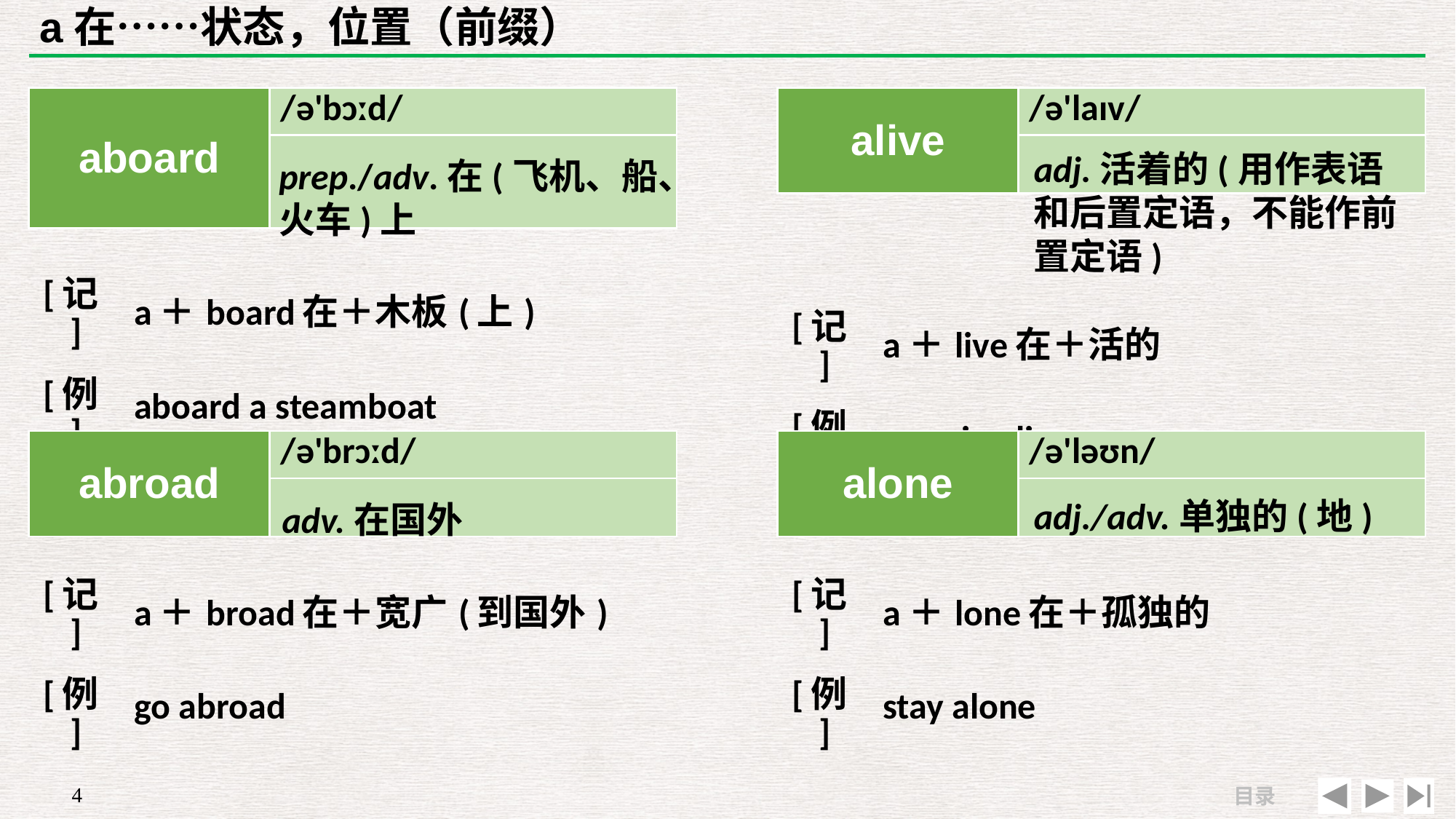

# a在……状态，位置（前缀）

| aboard | /ə'bɔːd/ |
| --- | --- |
|  |  |
| alive | /ə'laɪv/ |
| --- | --- |
|  |  |
adj.活着的(用作表语和后置定语，不能作前置定语)
prep./adv.在(飞机、船、火车)上
| [记] | a＋board在＋木板(上) |
| --- | --- |
| [例] | aboard a steamboat |
| [记] | a＋live在＋活的 |
| --- | --- |
| [例] | remain alive |
| abroad | /ə'brɔːd/ |
| --- | --- |
|  |  |
| alone | /ə'ləʊn/ |
| --- | --- |
|  |  |
adj./adv.单独的(地)
adv.在国外
| [记] | a＋broad在＋宽广(到国外) |
| --- | --- |
| [例] | go abroad |
| [记] | a＋lone在＋孤独的 |
| --- | --- |
| [例] | stay alone |